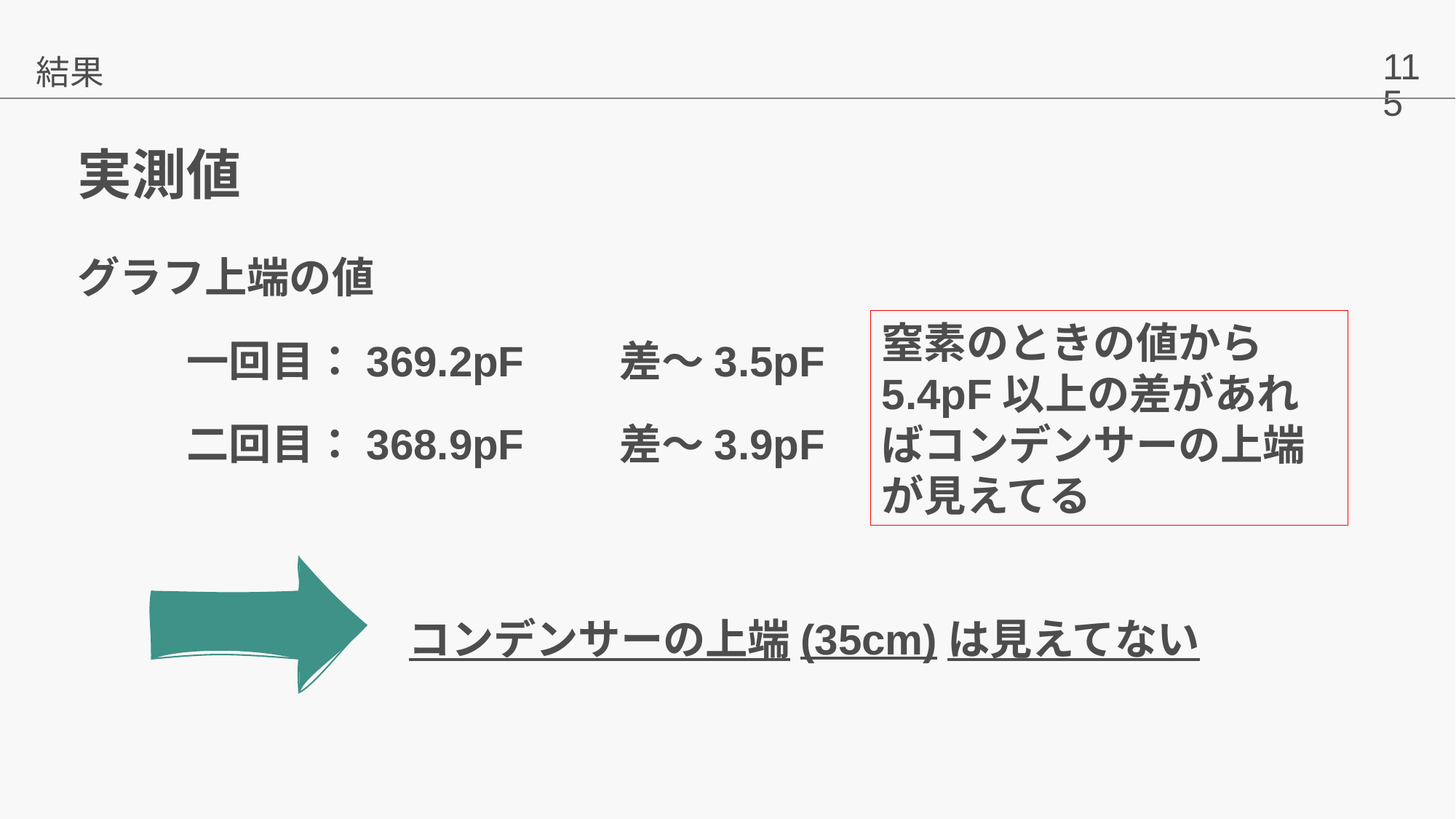

結果
# 実測値
グラフ上端の値
	一回目：369.2pF　　差～3.5pF
	二回目：368.9pF　　差～3.9pF
窒素のときの値から5.4pF以上の差があればコンデンサーの上端が見えてる

コンデンサーの上端(35cm)は見えてない